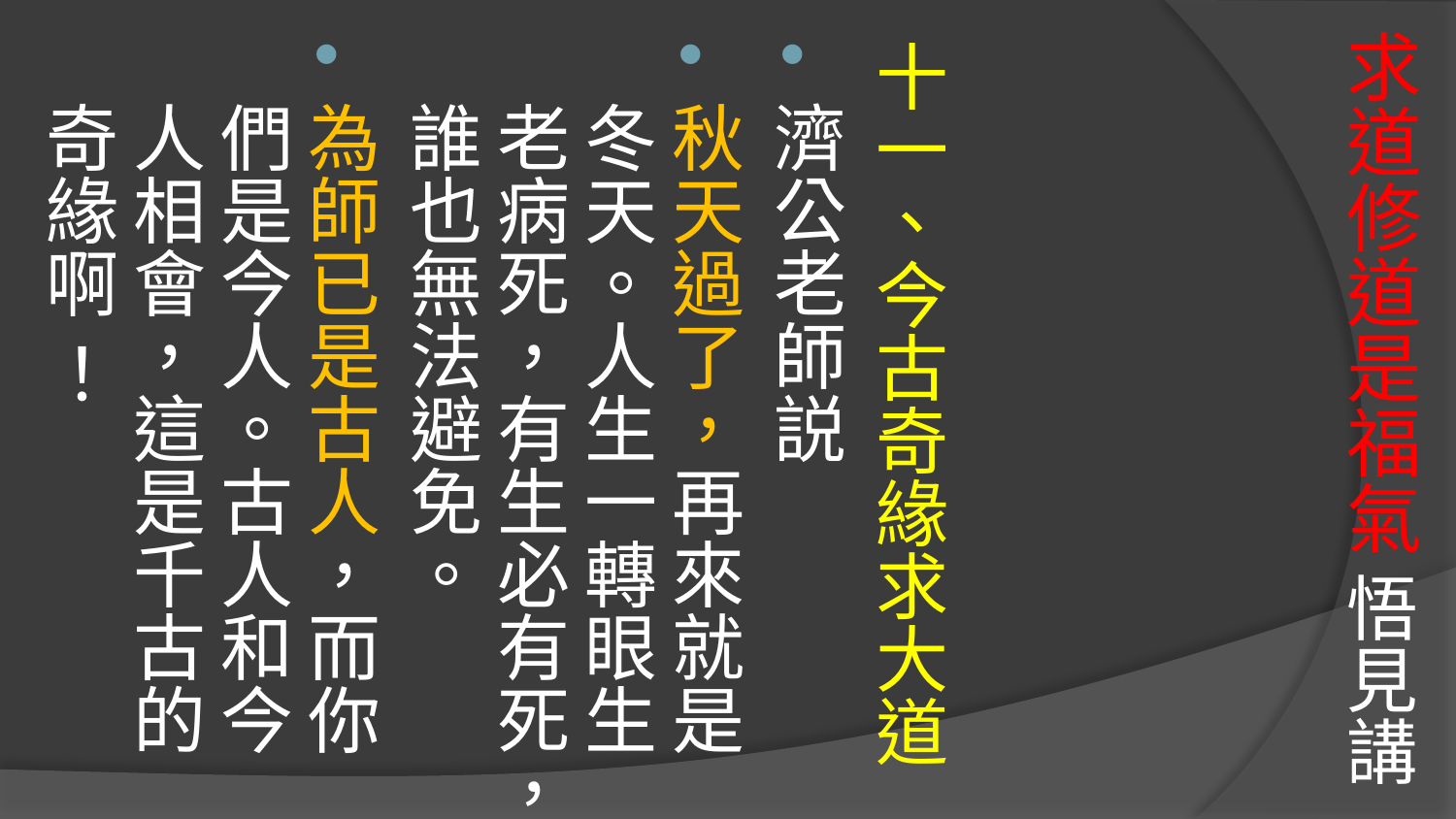

十一、今古奇緣求大道
濟公老師説
秋天過了，再來就是冬天。人生一轉眼生老病死，有生必有死，誰也無法避免。
為師已是古人，而你們是今人。古人和今人相會，這是千古的奇緣啊 ！
# 求道修道是福氣 悟見講